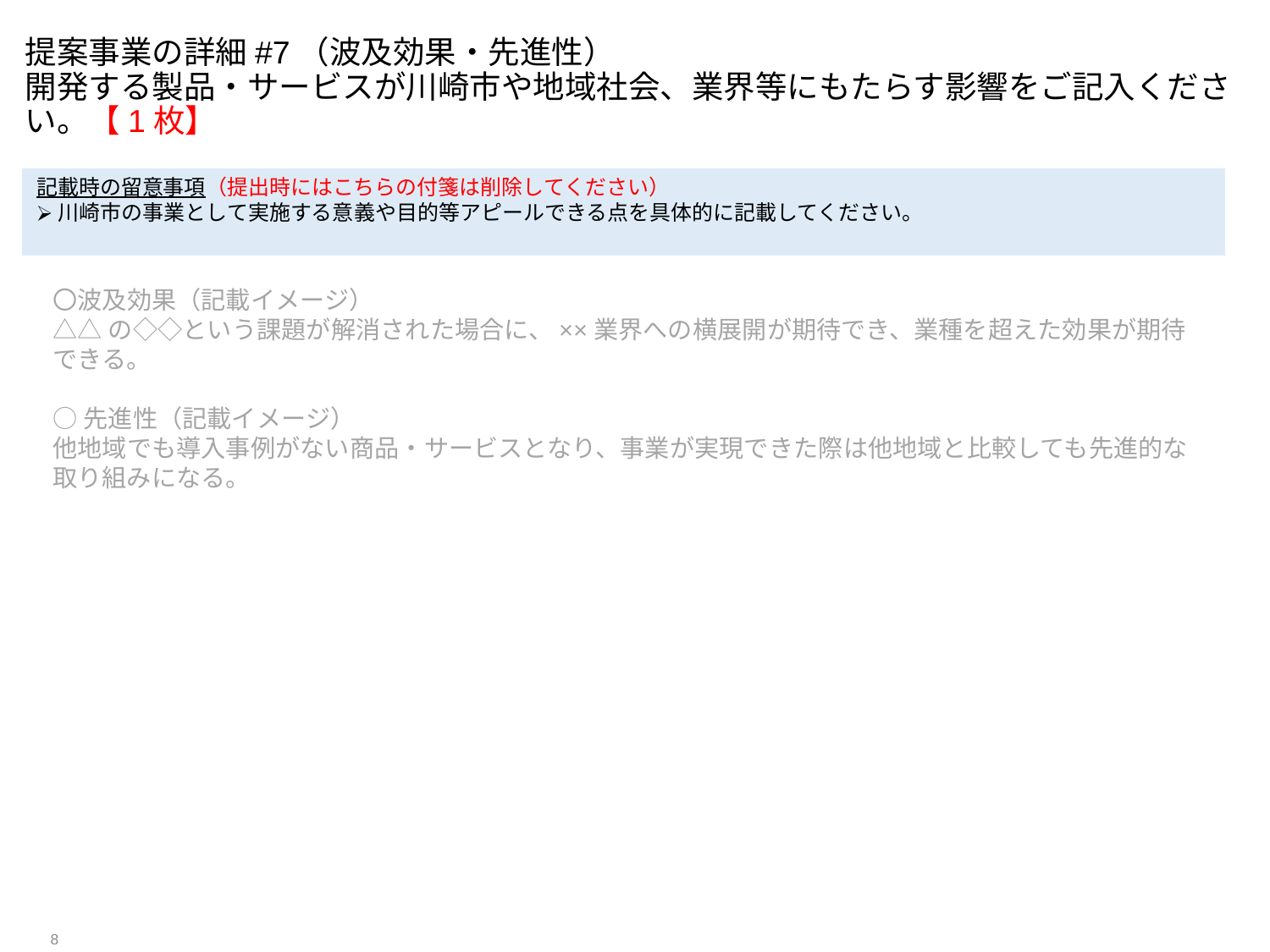

# 提案事業の詳細#7（波及効果・先進性） 開発する製品・サービスが川崎市や地域社会、業界等にもたらす影響をご記入ください。【1枚】
記載時の留意事項（提出時にはこちらの付箋は削除してください）
川崎市の事業として実施する意義や目的等アピールできる点を具体的に記載してください。

〇波及効果（記載イメージ）
△△の◇◇という課題が解消された場合に、××業界への横展開が期待でき、業種を超えた効果が期待できる。

○先進性（記載イメージ）
他地域でも導入事例がない商品・サービスとなり、事業が実現できた際は他地域と比較しても先進的な取り組みになる。
8